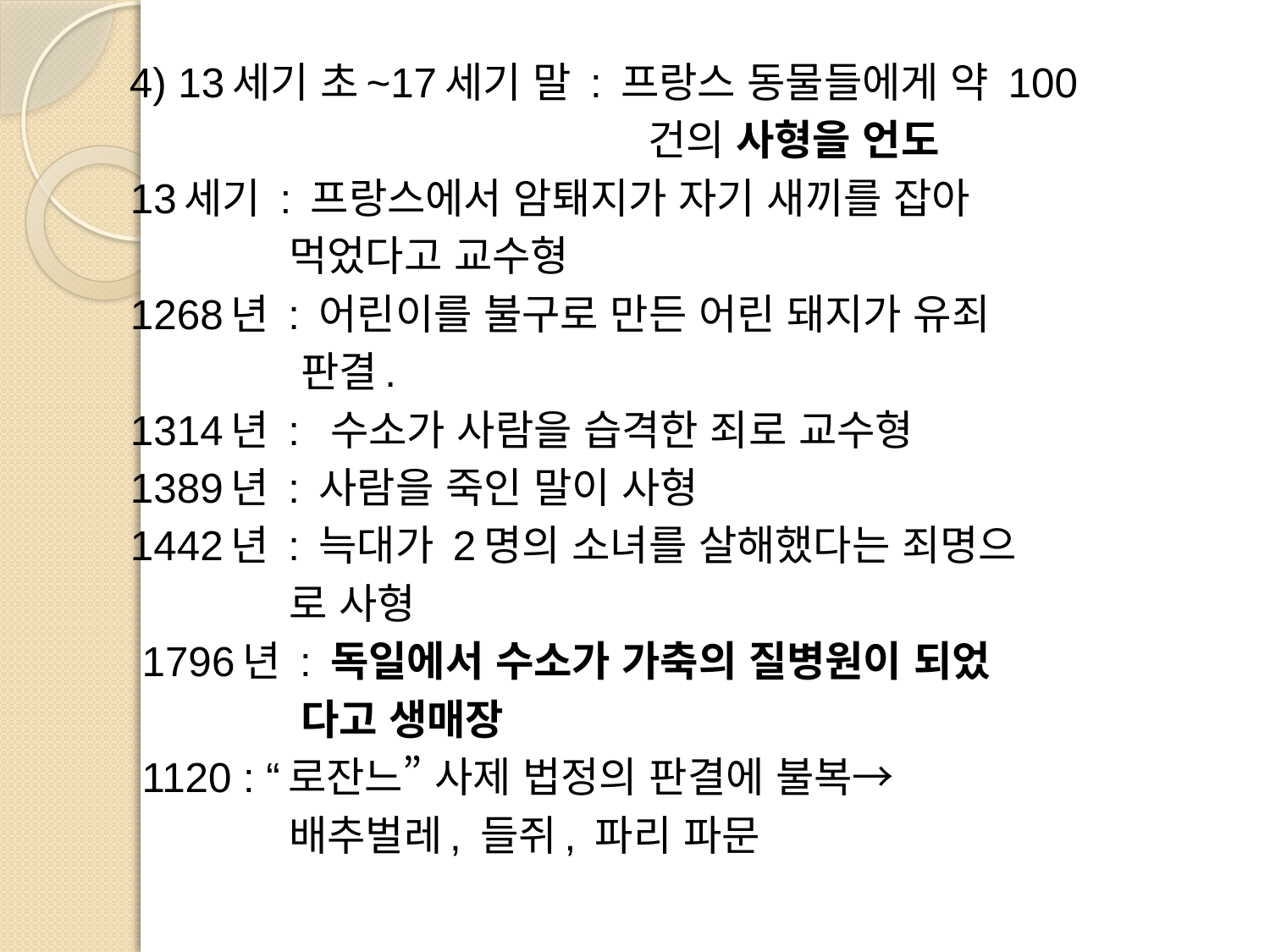

4) 13세기 초~17세기 말 : 프랑스 동물들에게 약 100
                        건의 사형을 언도
     13세기 : 프랑스에서 암퇘지가 자기 새끼를 잡아
                  먹었다고 교수형
     1268년 : 어린이를 불구로 만든 어린 돼지가 유죄
                   판결.
     1314년 :  수소가 사람을 습격한 죄로 교수형
     1389년 : 사람을 죽인 말이 사형
     1442년 : 늑대가 2명의 소녀를 살해했다는 죄명으
                  로 사형
      1796년 : 독일에서 수소가 가축의 질병원이 되었
                   다고 생매장
      1120 : “로잔느” 사제 법정의 판결에 불복→
                  배추벌레, 들쥐, 파리 파문